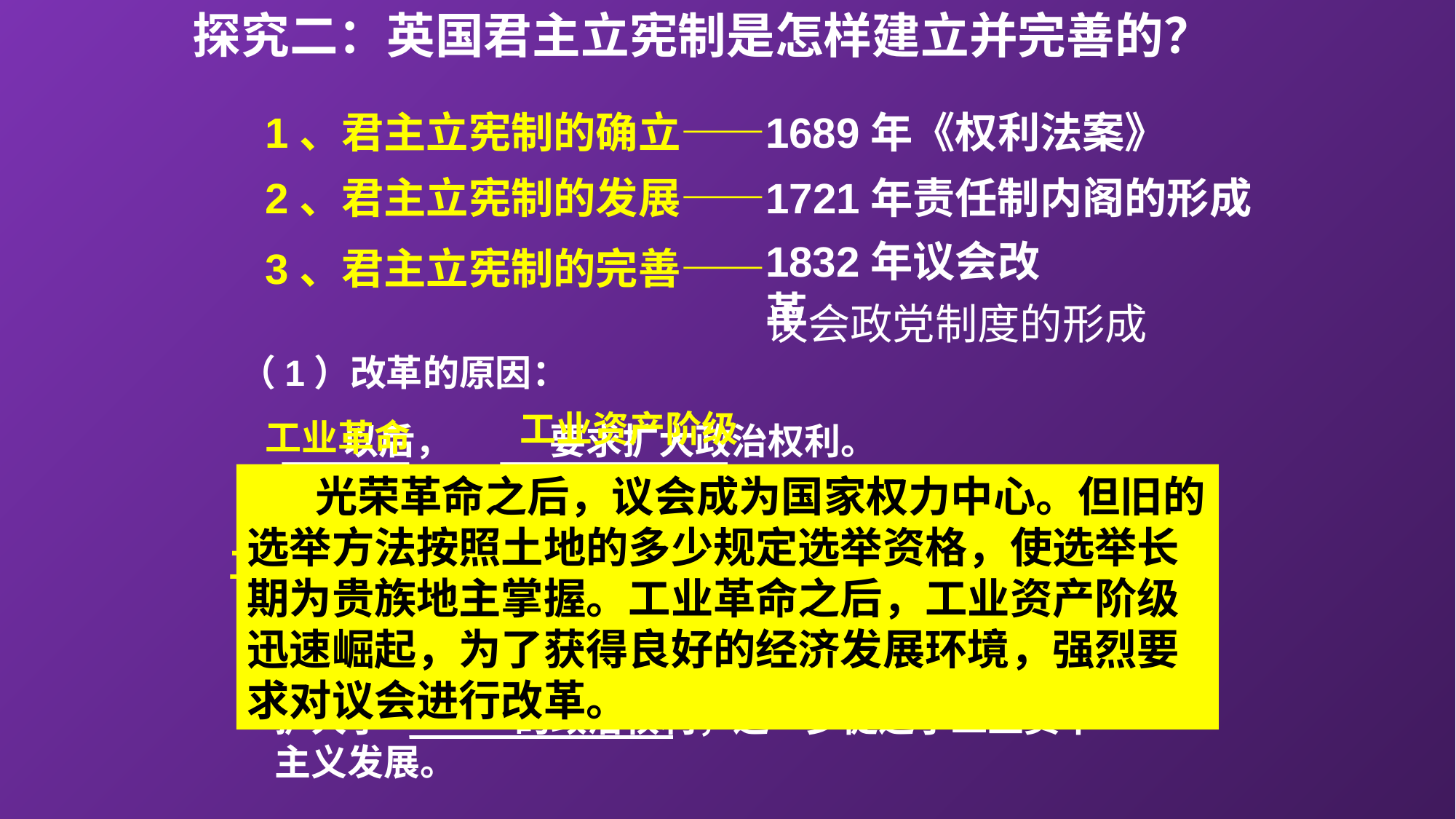

探究二：英国君主立宪制是怎样建立并完善的？
1、君主立宪制的确立——
1689年《权利法案》
2、君主立宪制的发展——
1721年责任制内阁的形成
1832年议会改革
3、君主立宪制的完善——
议会政党制度的形成
（1）改革的原因：
工业资产阶级
工业革命
        以后，            要求扩大政治权利。
      光荣革命之后，议会成为国家权力中心。但旧的选举方法按照土地的多少规定选举资格，使选举长期为贵族地主掌握。工业革命之后，工业资产阶级迅速崛起，为了获得良好的经济发展环境，强烈要求对议会进行改革。

（2）改革的内容：
工业资产阶级
            获得了更多的议席。

（3）改革的影响：
工业资产阶级
扩大了                的政治权利，进一步促进了工业资本主义发展。